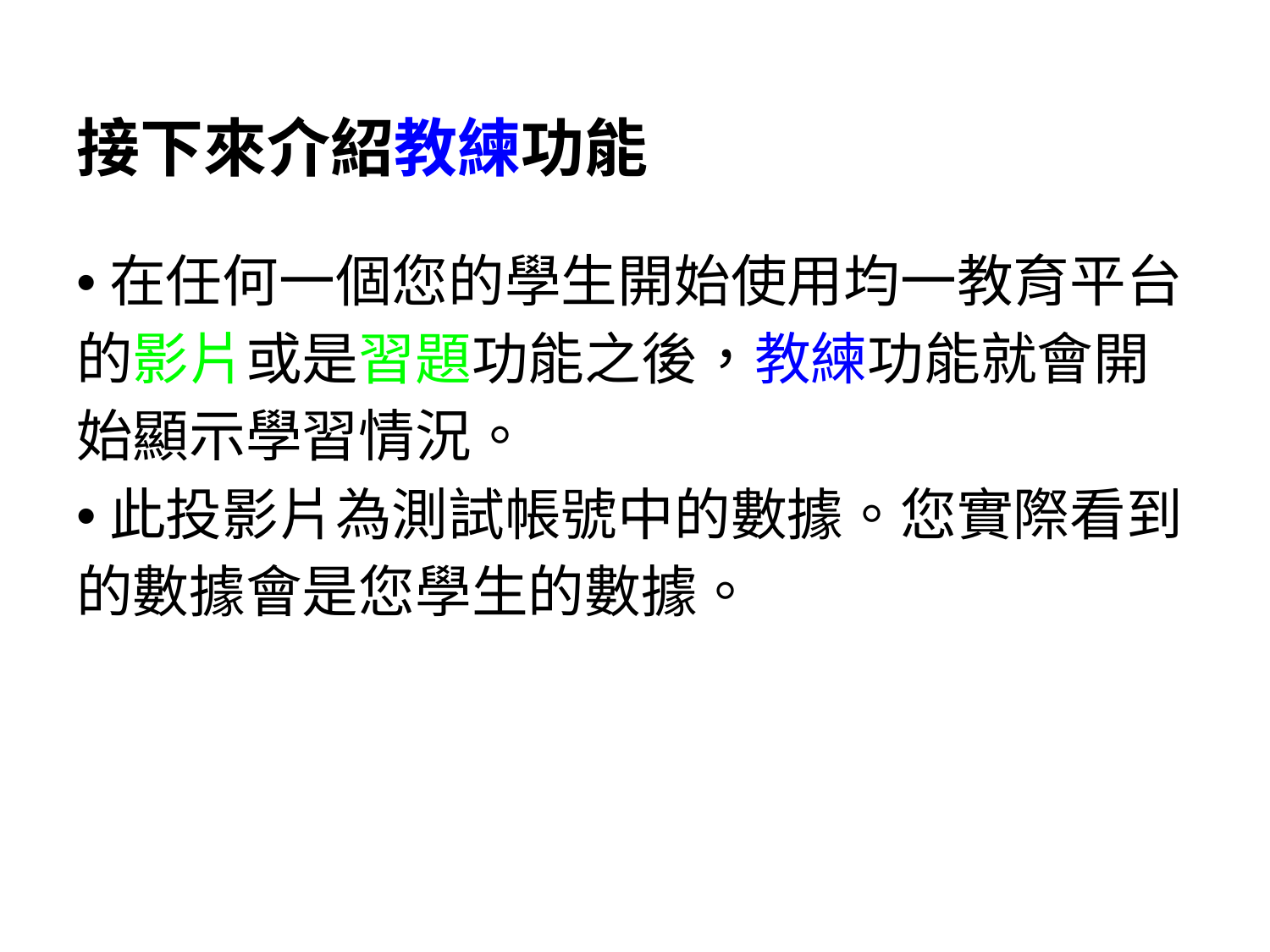

# 接下來介紹教練功能
•在任何一個您的學生開始使用均一教育平台的影片或是習題功能之後，教練功能就會開始顯示學習情況。
•此投影片為測試帳號中的數據。您實際看到的數據會是您學生的數據。